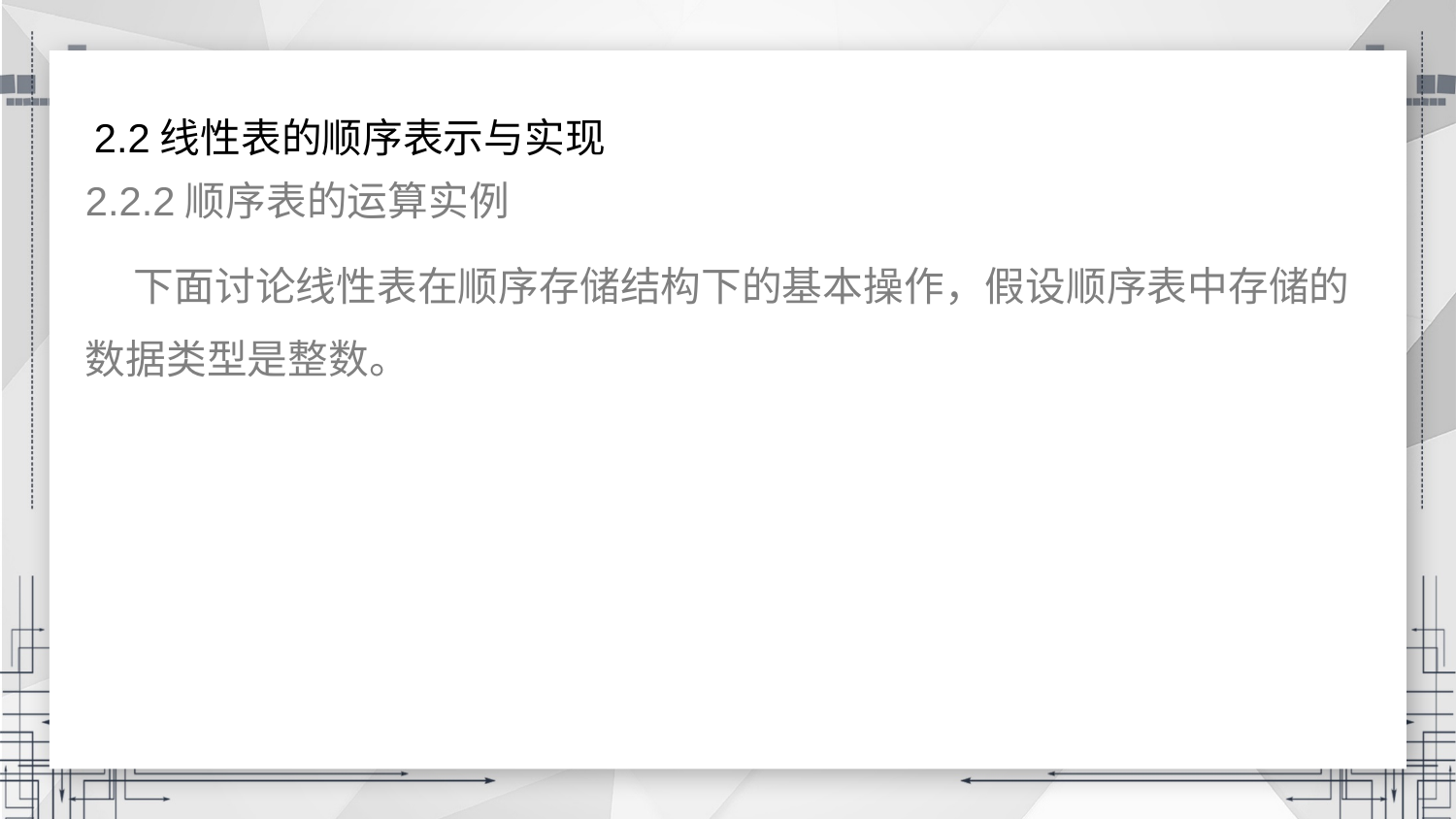

2.2线性表的顺序表示与实现
2.2.2顺序表的运算实例
下面讨论线性表在顺序存储结构下的基本操作，假设顺序表中存储的数据类型是整数。